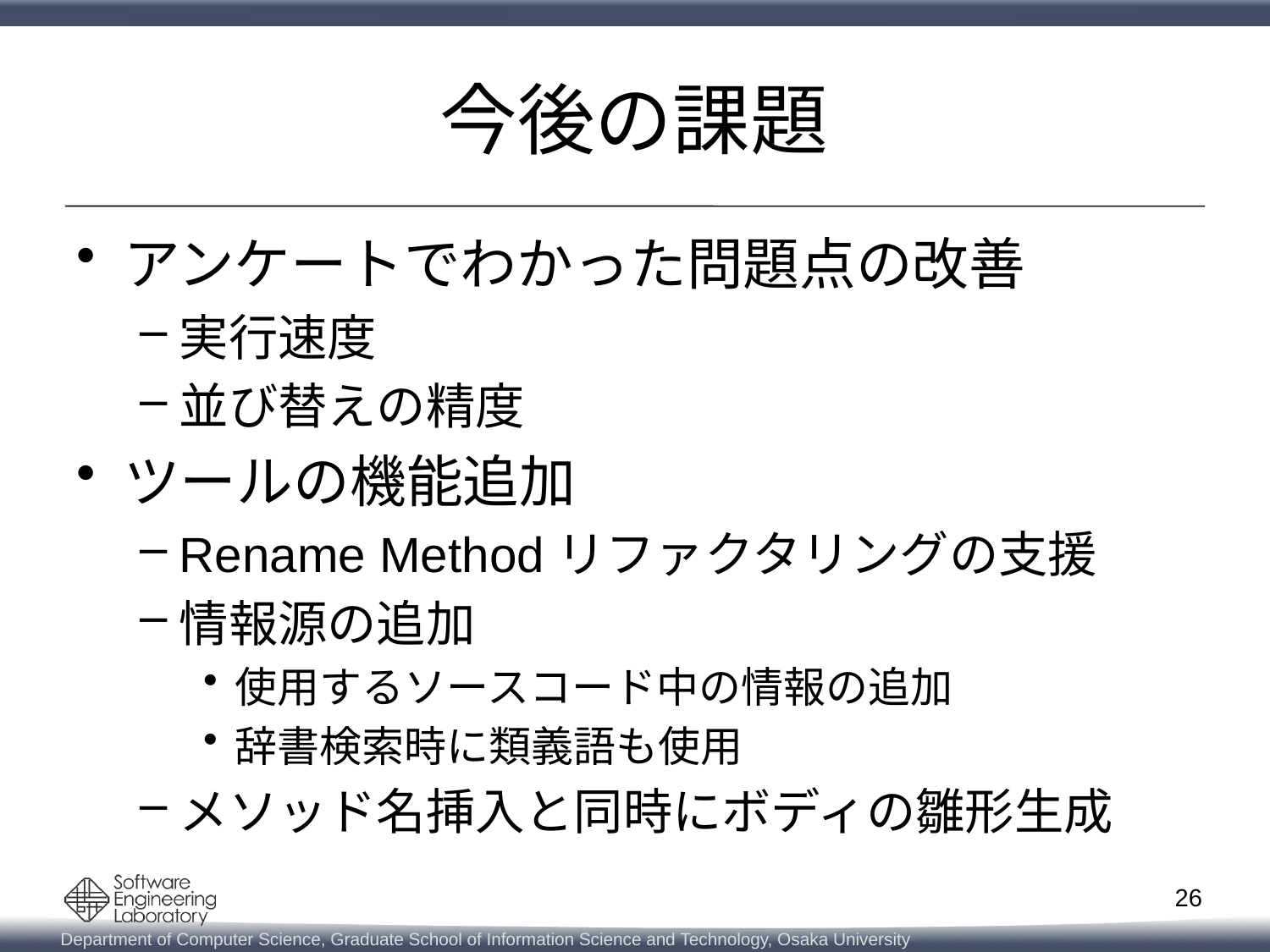

# 今後の課題
アンケートでわかった問題点の改善
実行速度
並び替えの精度
ツールの機能追加
Rename Methodリファクタリングの支援
情報源の追加
使用するソースコード中の情報の追加
辞書検索時に類義語も使用
メソッド名挿入と同時にボディの雛形生成
26